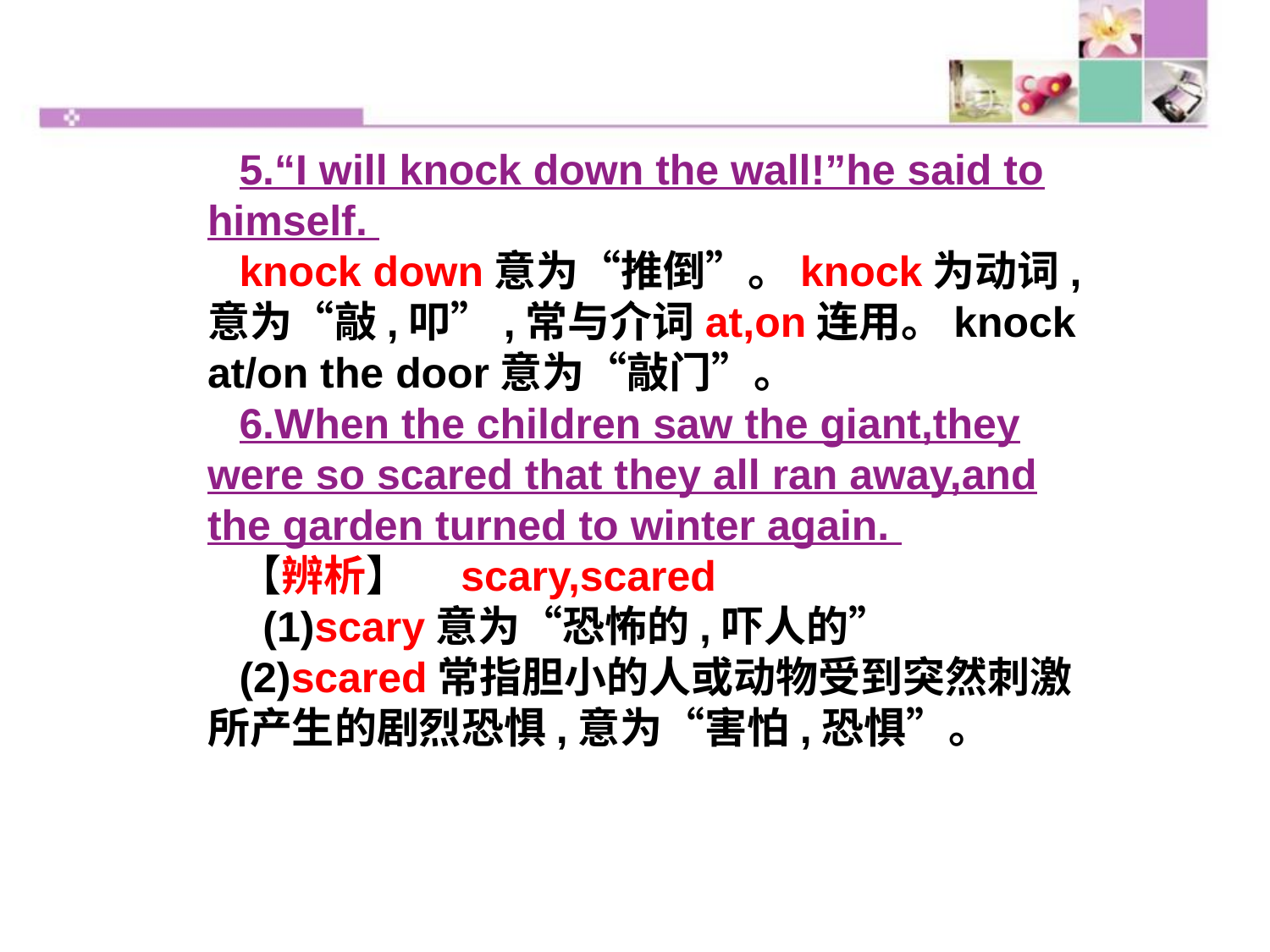

5.“I will knock down the wall!”he said to himself.
knock down意为“推倒”。knock为动词,意为“敲,叩”,常与介词at,on连用。knock at/on the door意为“敲门”。
6.When the children saw the giant,they were so scared that they all ran away,and the garden turned to winter again.
【辨析】　scary,scared
  (1)scary意为“恐怖的,吓人的”
(2)scared常指胆小的人或动物受到突然刺激所产生的剧烈恐惧,意为“害怕,恐惧”。